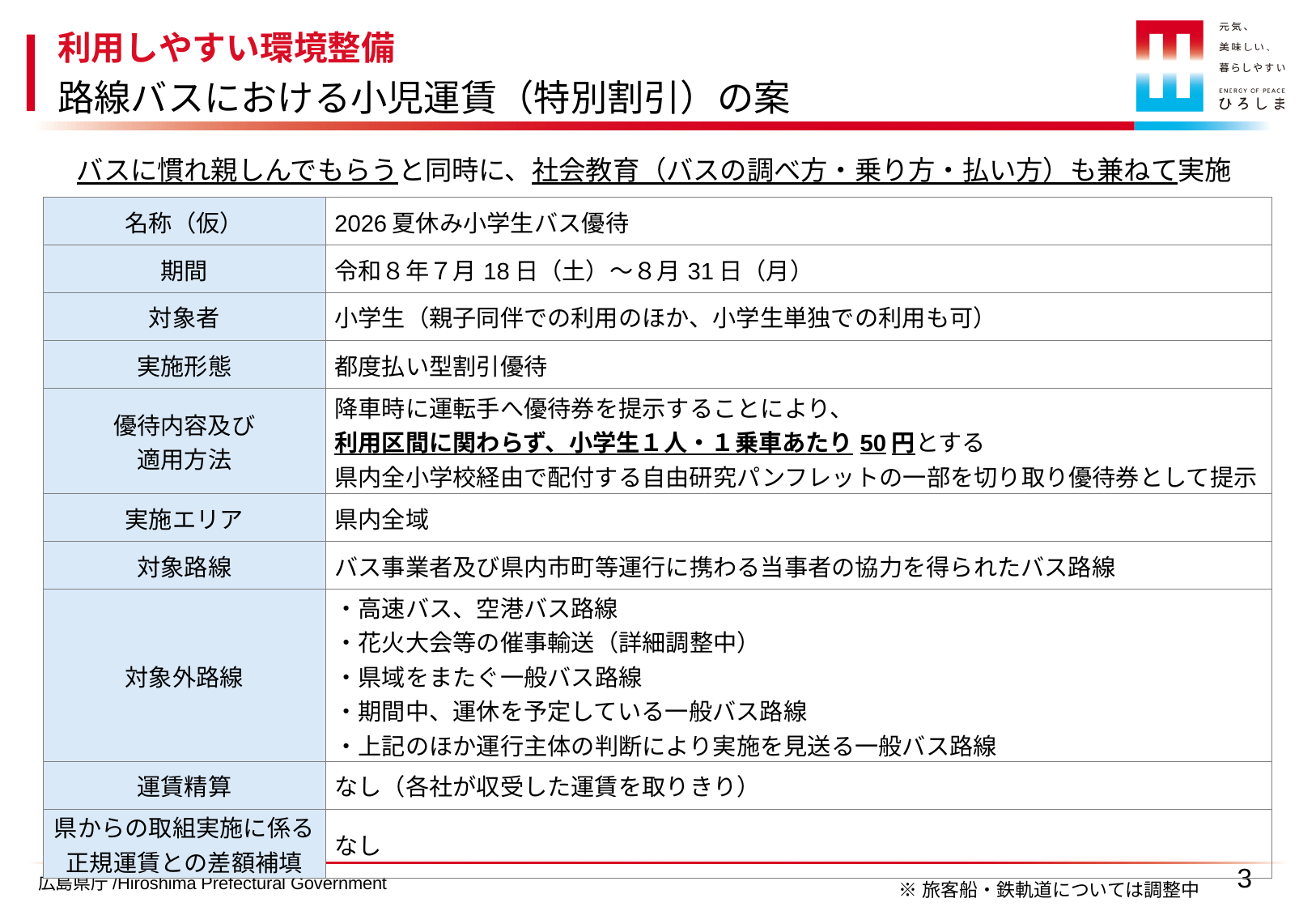

利用しやすい環境整備
路線バスにおける小児運賃（特別割引）の案
バスに慣れ親しんでもらうと同時に、社会教育（バスの調べ方・乗り方・払い方）も兼ねて実施
| 名称（仮） | 2026夏休み小学生バス優待 |
| --- | --- |
| 期間 | 令和８年７月18日（土）～８月31日（月） |
| 対象者 | 小学生（親子同伴での利用のほか、小学生単独での利用も可） |
| 実施形態 | 都度払い型割引優待 |
| 優待内容及び 適用方法 | 降車時に運転手へ優待券を提示することにより、 利用区間に関わらず、小学生１人・１乗車あたり50円とする 県内全小学校経由で配付する自由研究パンフレットの一部を切り取り優待券として提示 |
| 実施エリア | 県内全域 |
| 対象路線 | バス事業者及び県内市町等運行に携わる当事者の協力を得られたバス路線 |
| 対象外路線 | ・高速バス、空港バス路線 ・花火大会等の催事輸送（詳細調整中） ・県域をまたぐ一般バス路線 ・期間中、運休を予定している一般バス路線 ・上記のほか運行主体の判断により実施を見送る一般バス路線 |
| 運賃精算 | なし（各社が収受した運賃を取りきり） |
| 県からの取組実施に係る正規運賃との差額補填 | なし |
※旅客船・鉄軌道については調整中